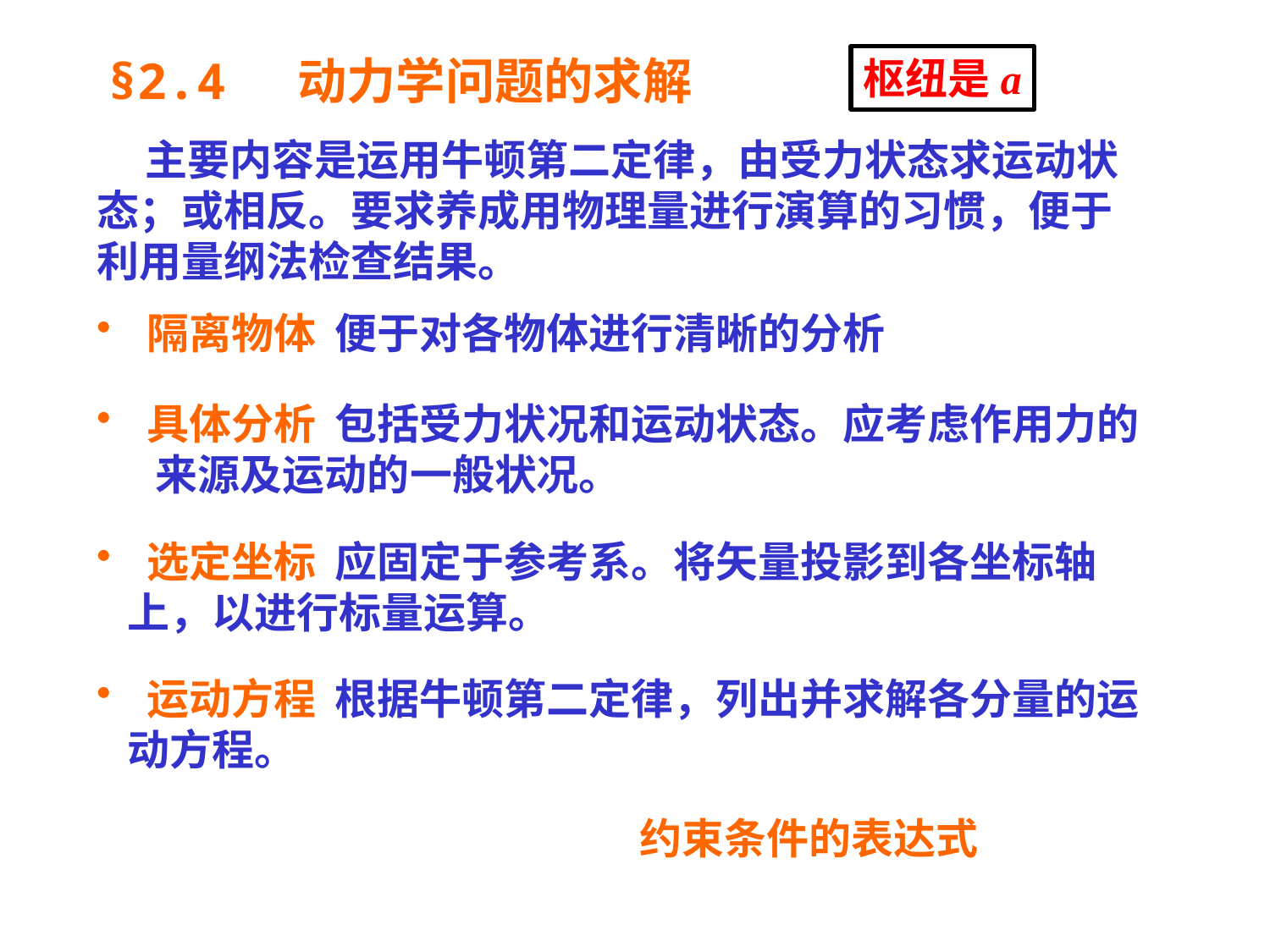

# §2.4  动力学问题的求解
枢纽是a
    主要内容是运用牛顿第二定律，由受力状态求运动状态；或相反。要求养成用物理量进行演算的习惯，便于利用量纲法检查结果。
 隔离物体  便于对各物体进行清晰的分析
 具体分析  包括受力状况和运动状态。应考虑作用力的     来源及运动的一般状况。
 选定坐标  应固定于参考系。将矢量投影到各坐标轴上，以进行标量运算。
 运动方程  根据牛顿第二定律，列出并求解各分量的运动方程。
约束条件的表达式